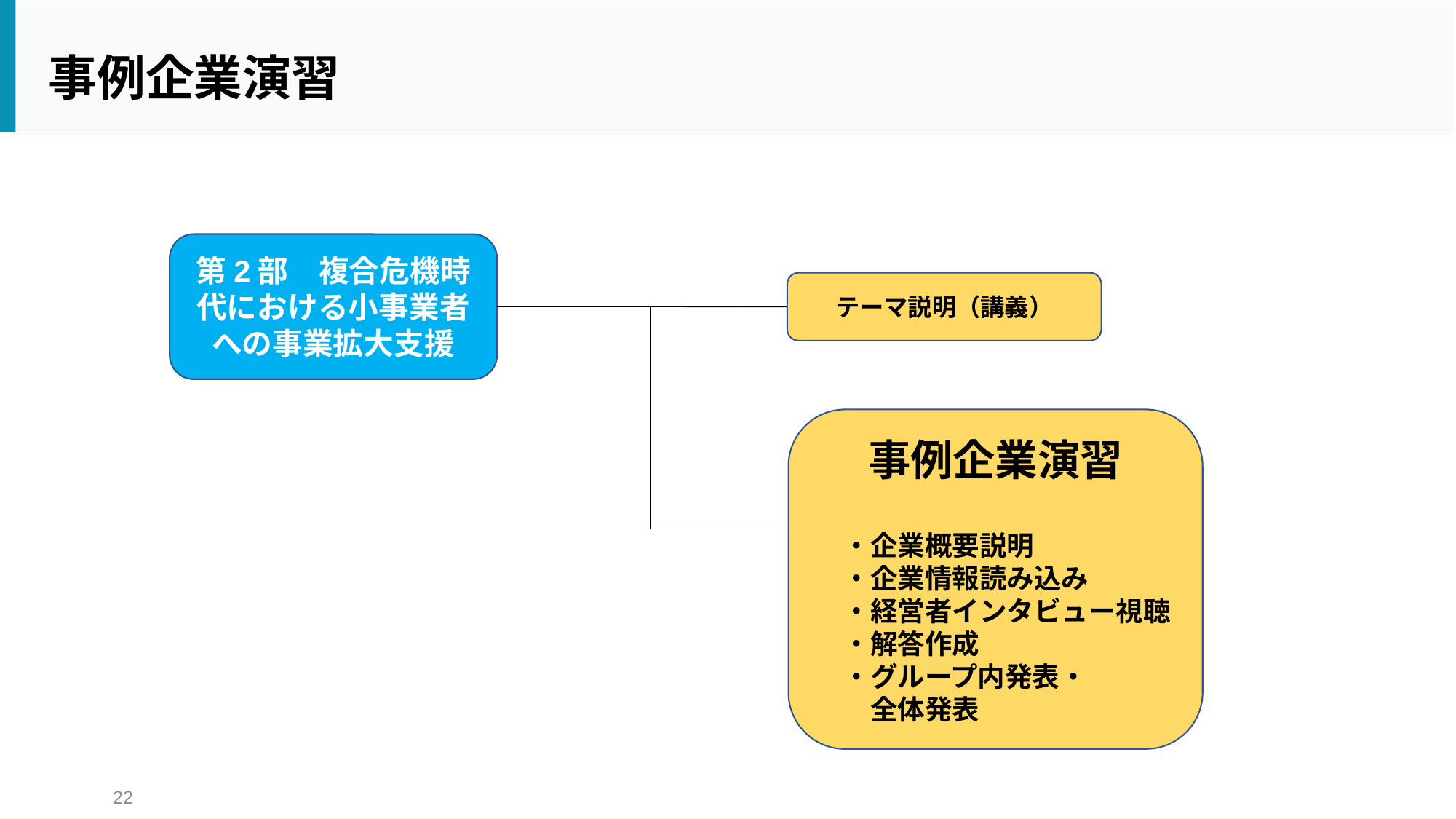

事例企業演習
第2部　複合危機時代における小事業者への事業拡大支援
テーマ説明（講義）
事例企業演習

　・企業概要説明
　・企業情報読み込み
　・経営者インタビュー視聴
　・解答作成
　・グループ内発表・
　　全体発表
22